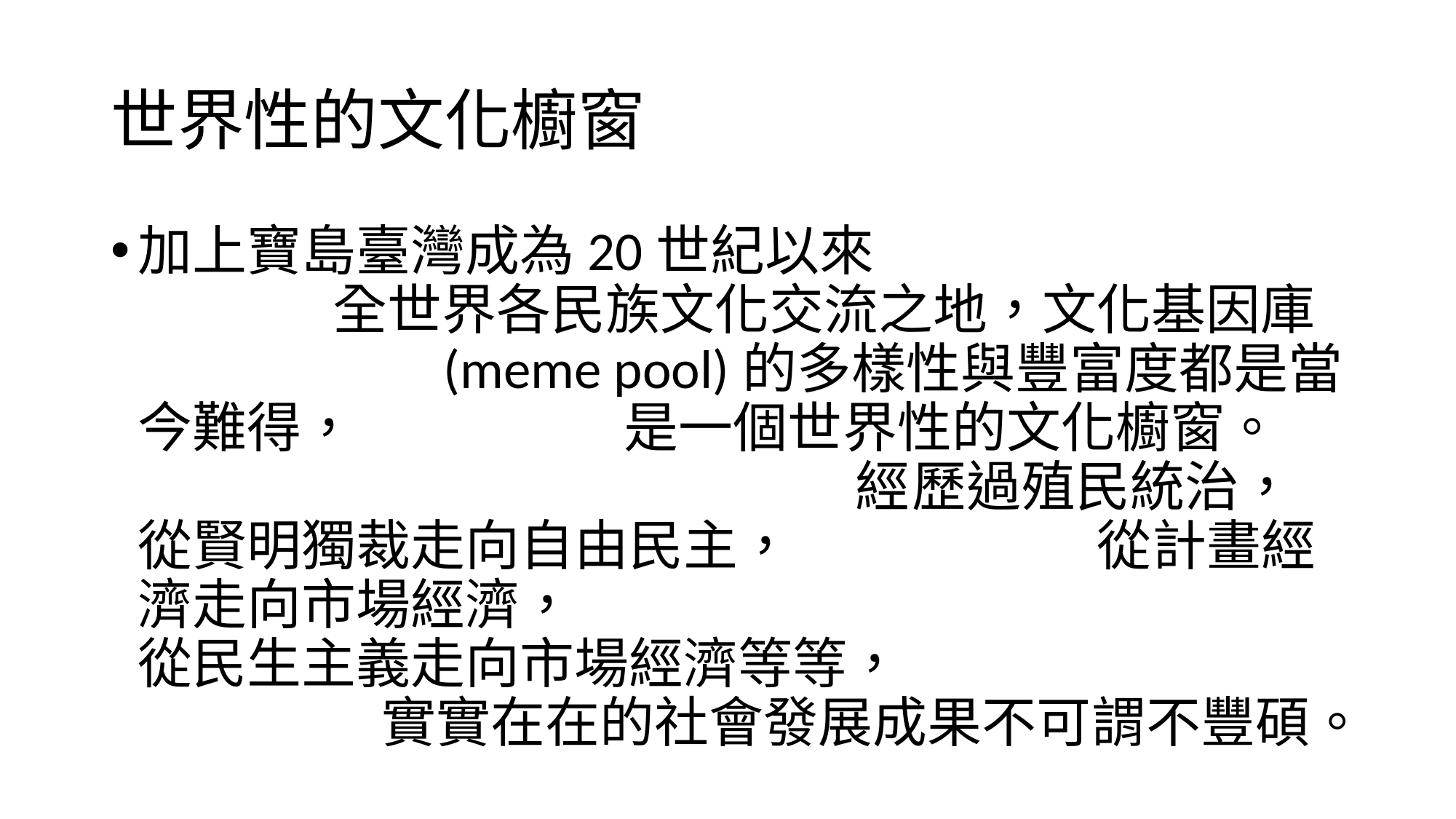

# 世界性的文化櫥窗
加上寶島臺灣成為20世紀以來                                                       全世界各民族文化交流之地，文化基因庫                           (meme pool)的多樣性與豐富度都是當今難得，                      是一個世界性的文化櫥窗。                                                                 經歷過殖民統治，從賢明獨裁走向自由民主，                         從計畫經濟走向市場經濟，                                                                從民生主義走向市場經濟等等，                                                         實實在在的社會發展成果不可謂不豐碩。